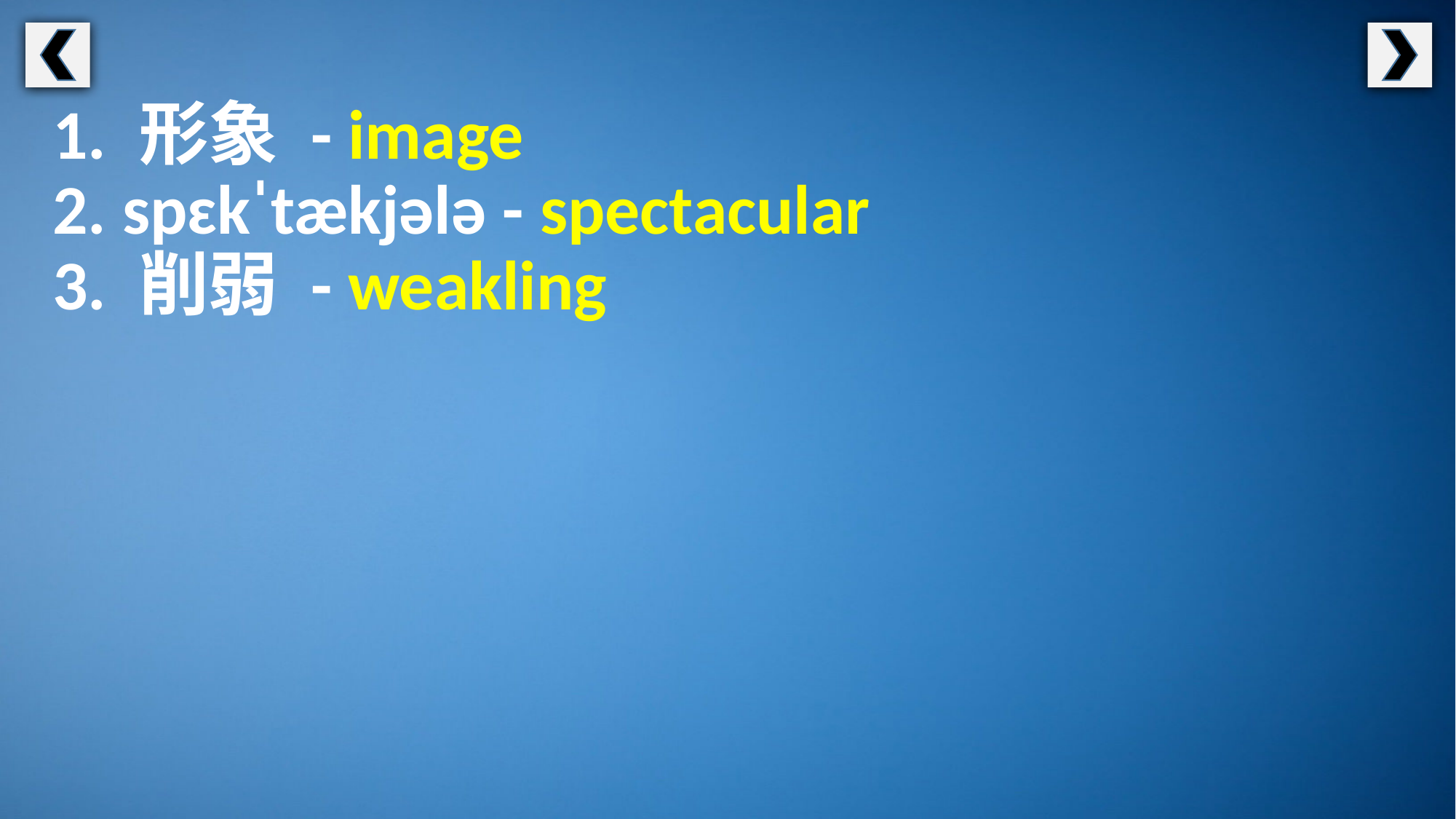

1. 形象 - image
2. spɛkˈtækjələ - spectacular
3. 削弱 - weakling